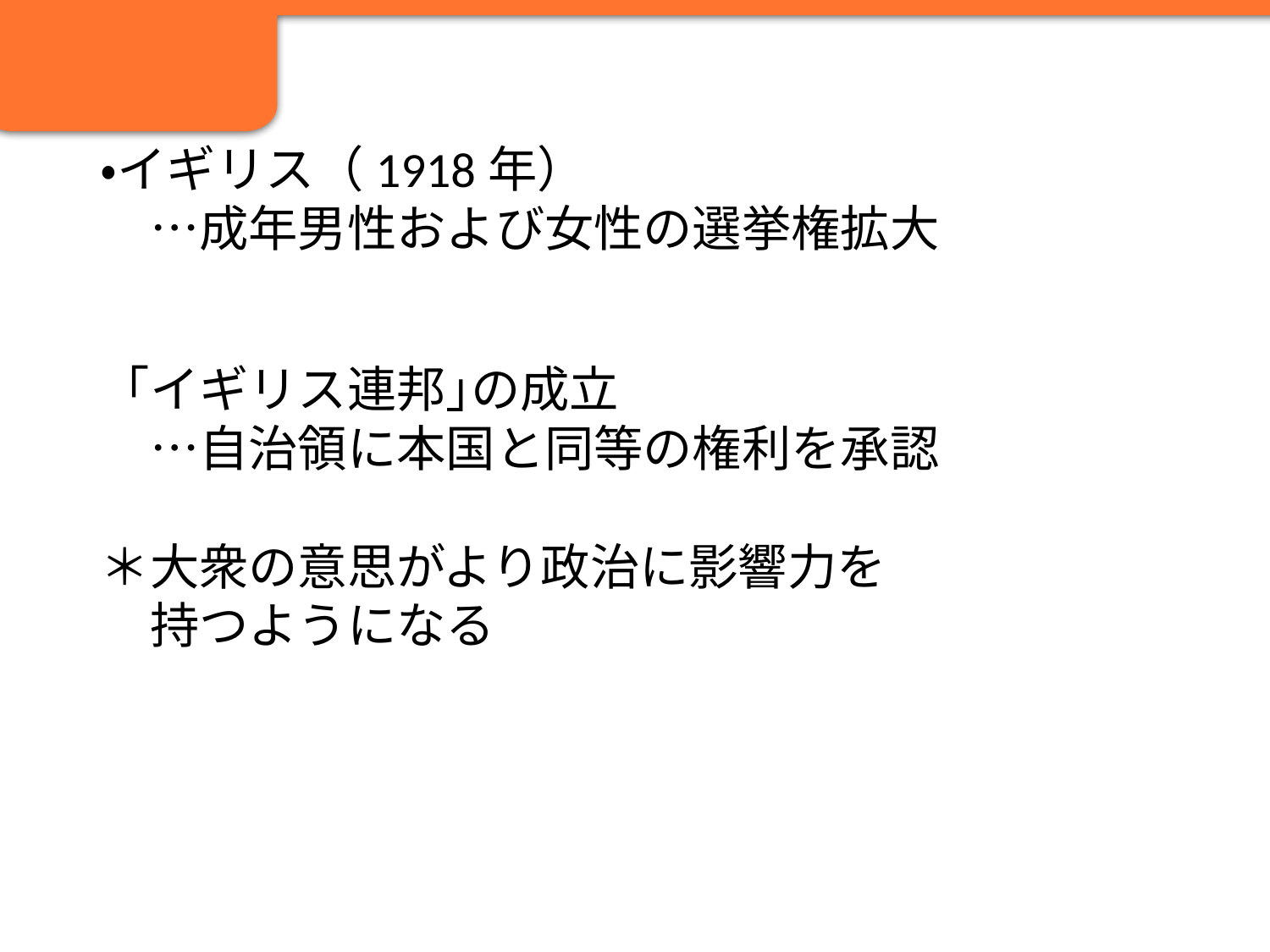

・イギリス（1918年）
　…成年男性および女性の選挙権拡大

「イギリス連邦｣の成立
　…自治領に本国と同等の権利を承認

＊大衆の意思がより政治に影響力を
　持つようになる